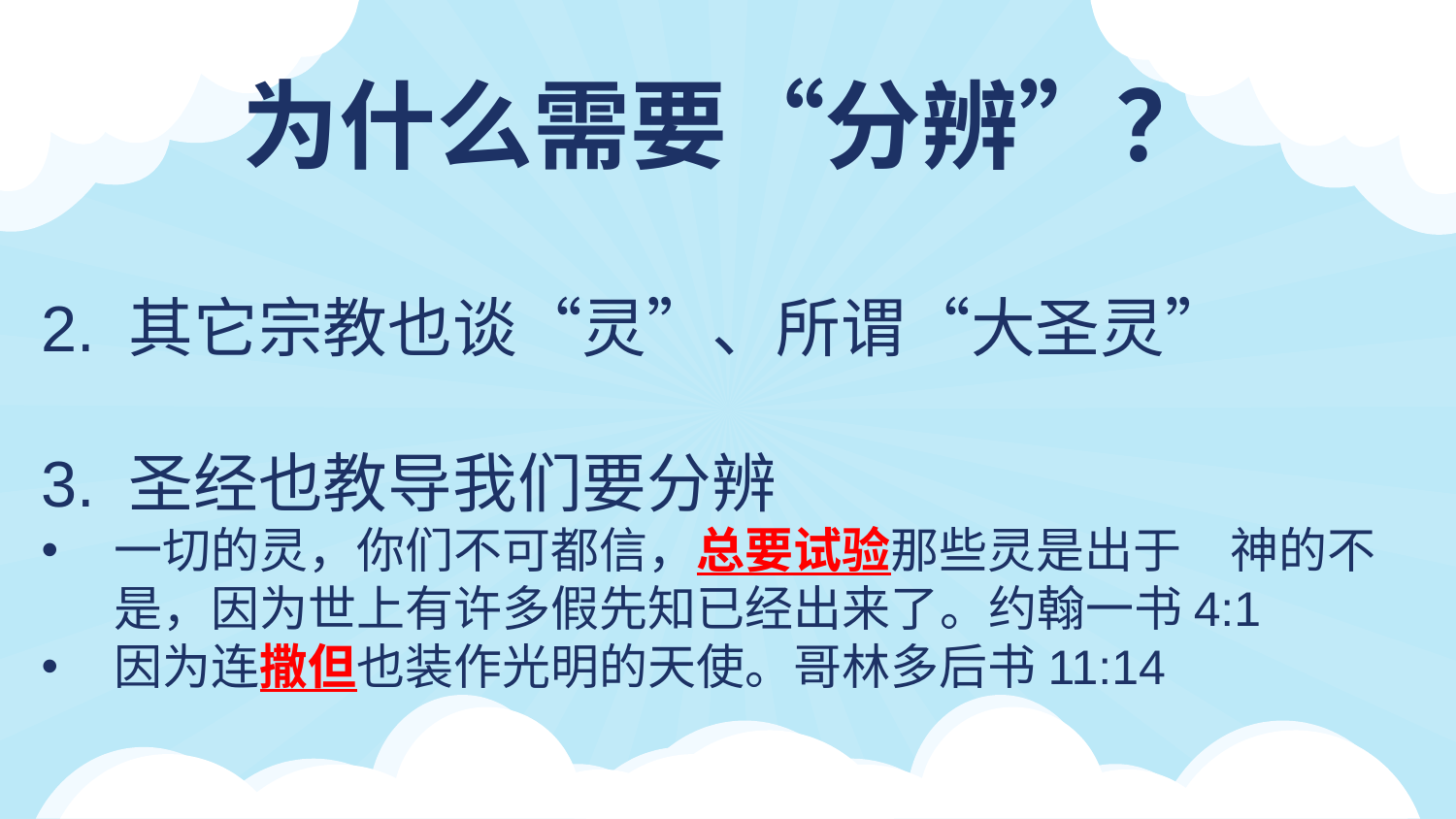

为什么需要“分辨”？
2. 其它宗教也谈“灵”、所谓“大圣灵”

3. 圣经也教导我们要分辨
一切的灵，你们不可都信，总要试验那些灵是出于　神的不是，因为世上有许多假先知已经出来了。约翰一书4:1
因为连撒但也装作光明的天使。哥林多后书11:14